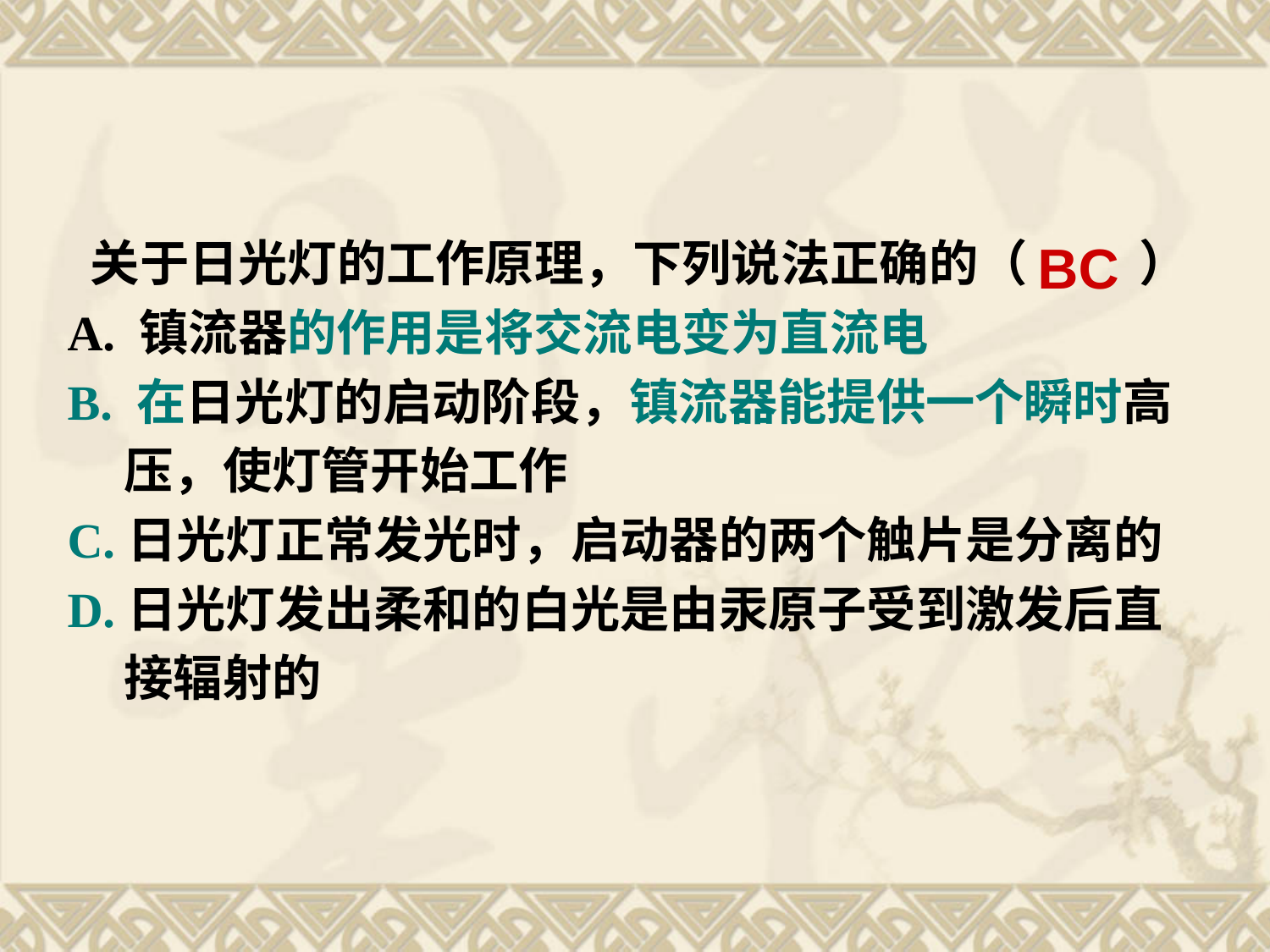

关于日光灯的工作原理，下列说法正确的（          ）
A. 镇流器的作用是将交流电变为直流电
B. 在日光灯的启动阶段，镇流器能提供一个瞬时高
    压，使灯管开始工作
C.日光灯正常发光时，启动器的两个触片是分离的
D.日光灯发出柔和的白光是由汞原子受到激发后直
    接辐射的
BC